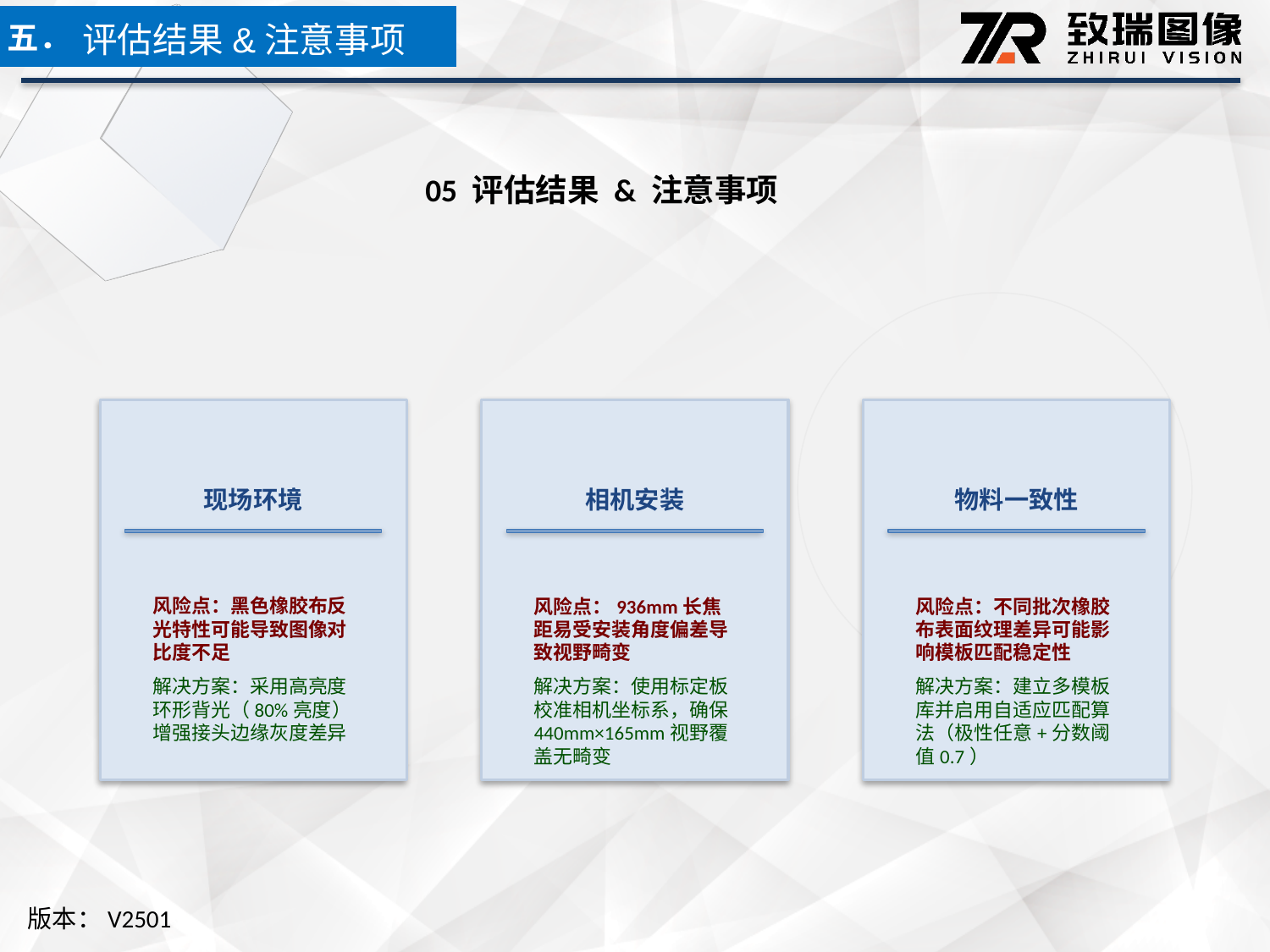

五．
评估结果&注意事项

05 评估结果 & 注意事项

现场环境

相机安装

物料一致性

风险点：黑色橡胶布反光特性可能导致图像对比度不足
解决方案：采用高亮度环形背光（80%亮度）增强接头边缘灰度差异

风险点：936mm长焦距易受安装角度偏差导致视野畸变
解决方案：使用标定板校准相机坐标系，确保440mm×165mm视野覆盖无畸变

风险点：不同批次橡胶布表面纹理差异可能影响模板匹配稳定性
解决方案：建立多模板库并启用自适应匹配算法（极性任意+分数阈值0.7）